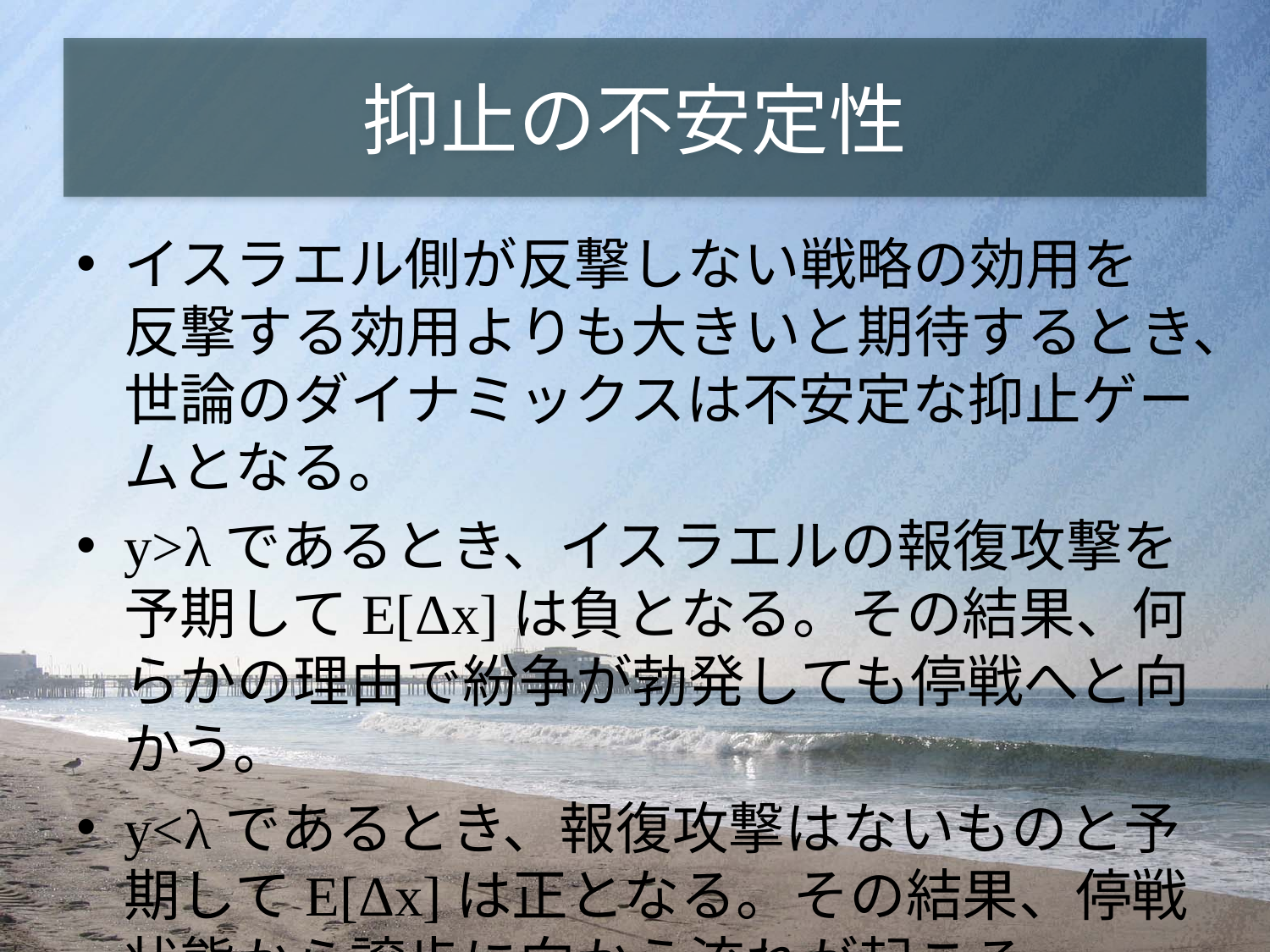

# 抑止の不安定性
イスラエル側が反撃しない戦略の効用を反撃する効用よりも大きいと期待するとき、世論のダイナミックスは不安定な抑止ゲームとなる。
y>λであるとき、イスラエルの報復攻撃を予期してE[Δx]は負となる。その結果、何らかの理由で紛争が勃発しても停戦へと向かう。
y<λであるとき、報復攻撃はないものと予期してE[Δx]は正となる。その結果、停戦状態から譲歩に向かう流れが起こる。